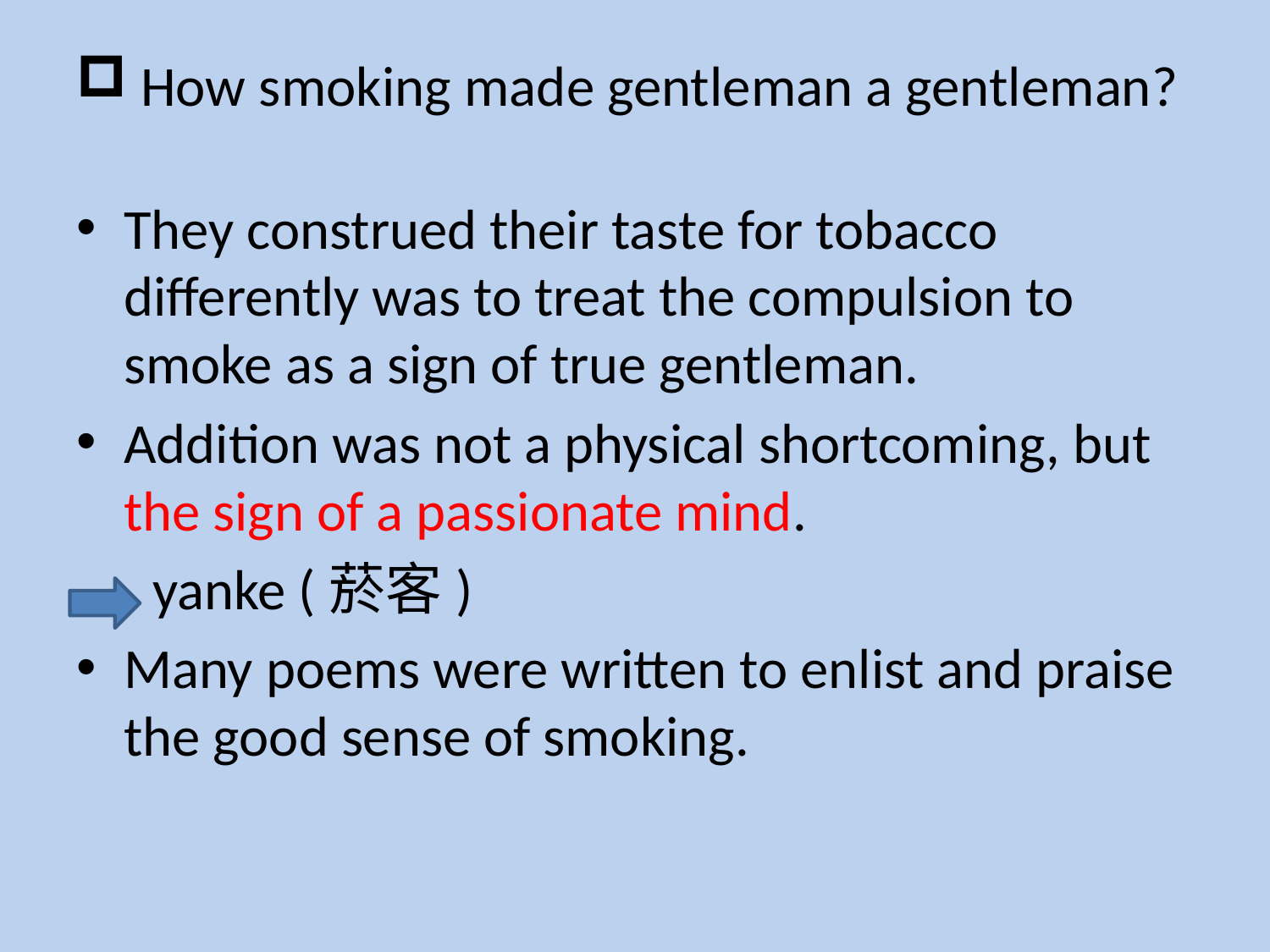

# How smoking made gentleman a gentleman?
They construed their taste for tobacco differently was to treat the compulsion to smoke as a sign of true gentleman.
Addition was not a physical shortcoming, but the sign of a passionate mind.
      yanke (菸客)
Many poems were written to enlist and praise the good sense of smoking.